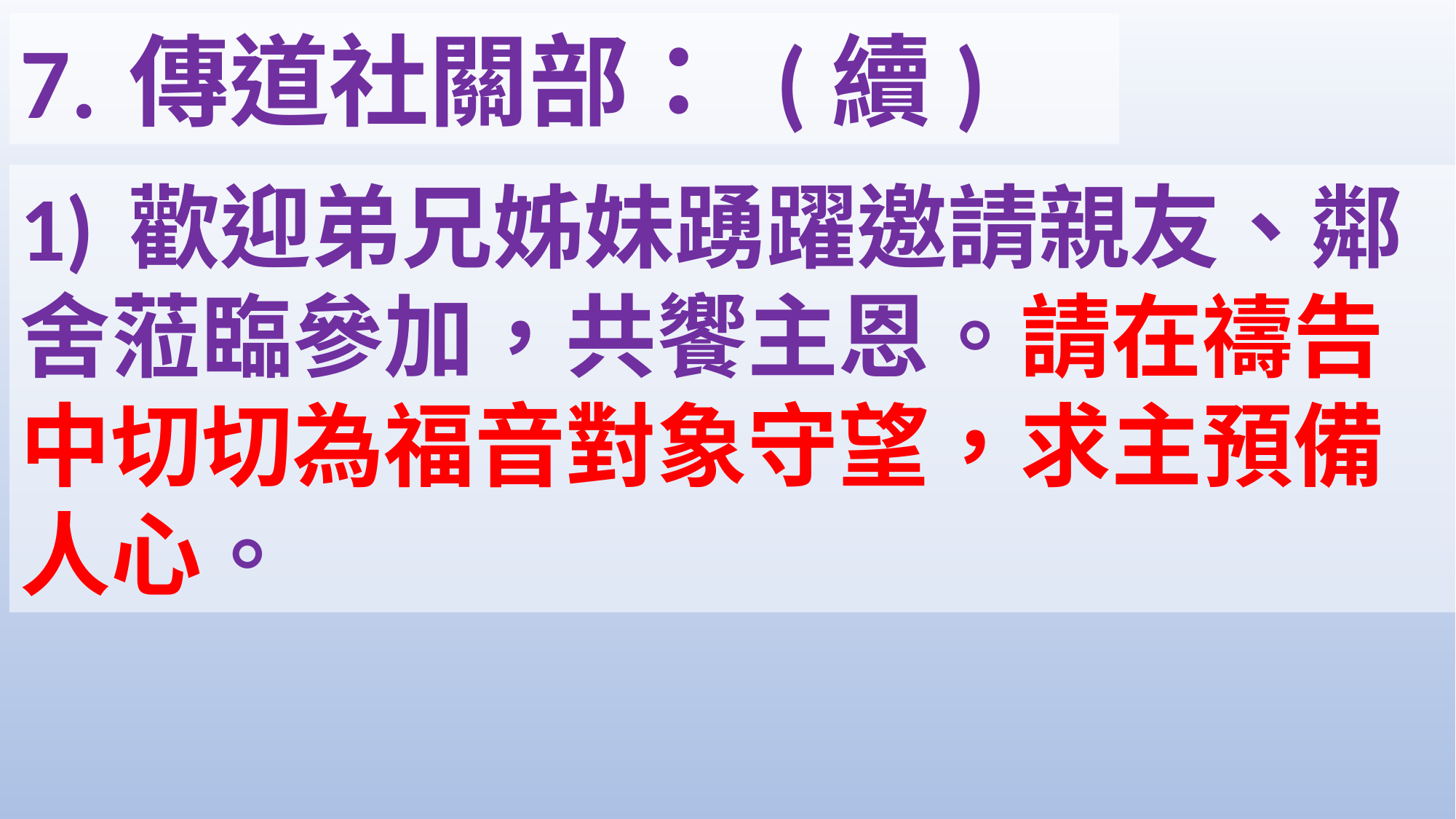

7.	傳道社關部： (續)
1)	歡迎弟兄姊妹踴躍邀請親友、鄰舍蒞臨參加，共饗主恩。請在禱告中切切為福音對象守望，求主預備人心。